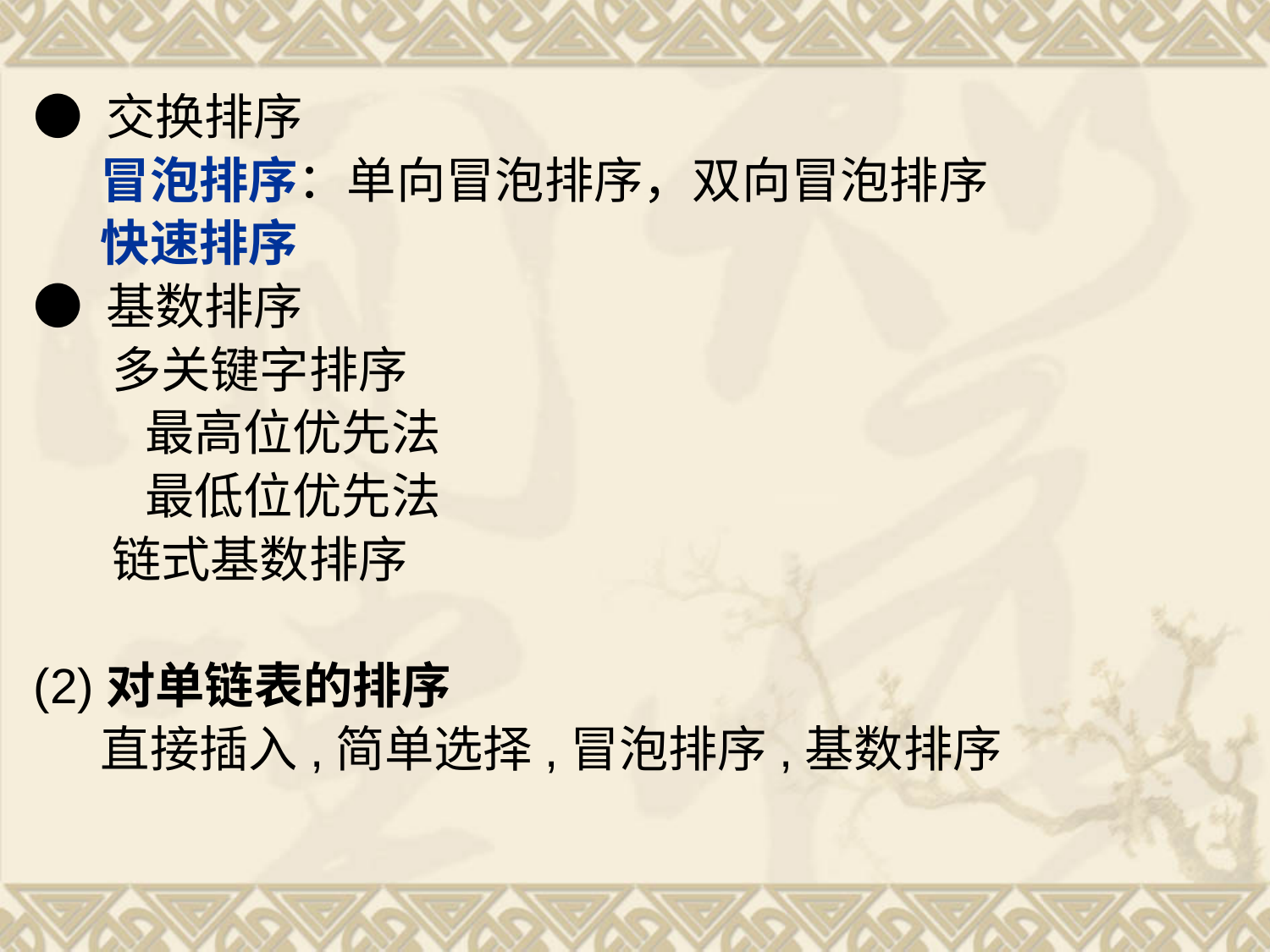

● 交换排序
     冒泡排序：单向冒泡排序，双向冒泡排序
     快速排序
● 基数排序
      多关键字排序
         最高位优先法
         最低位优先法
      链式基数排序

(2)对单链表的排序
     直接插入,简单选择,冒泡排序,基数排序